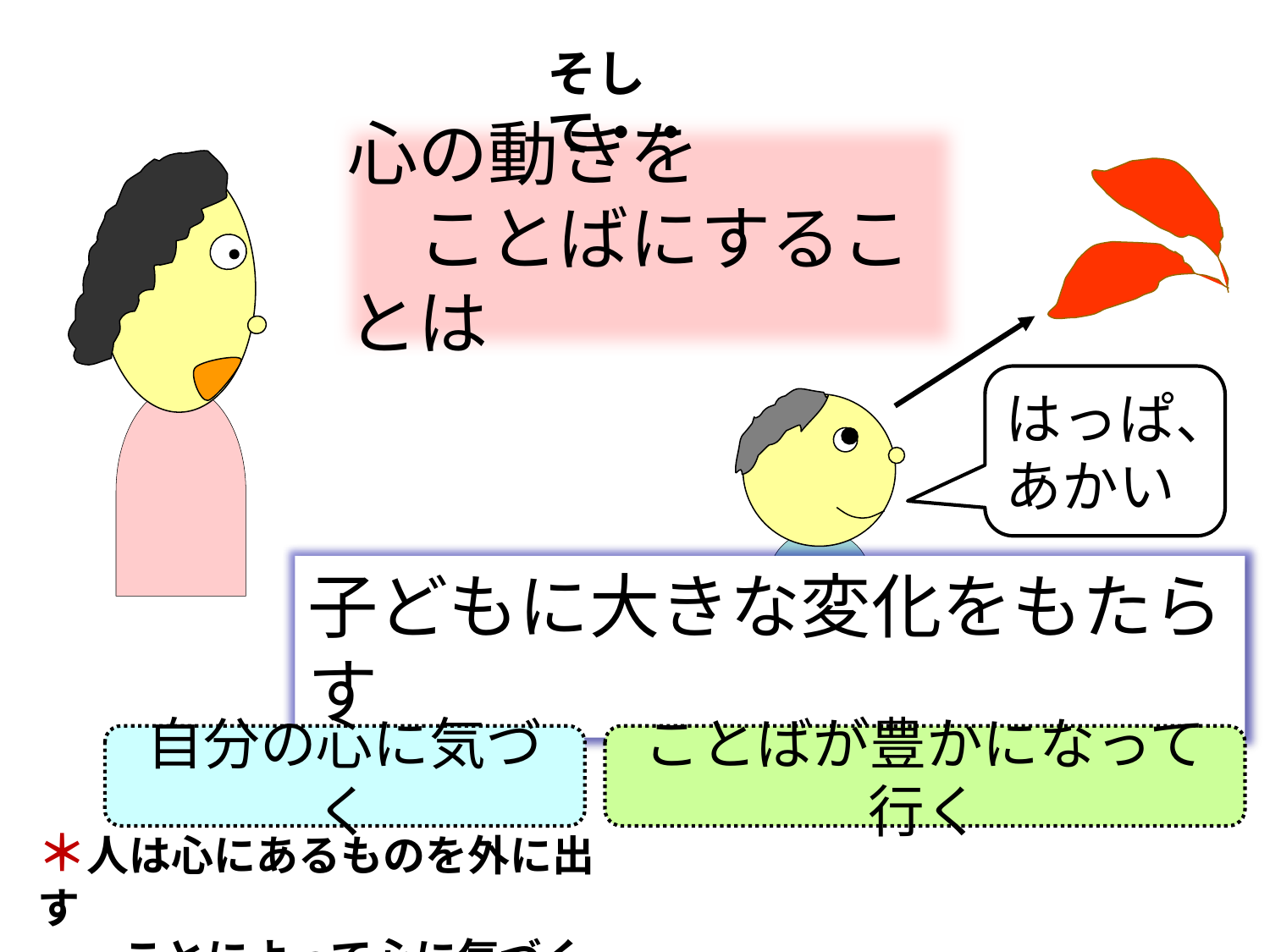

そして・・
心の動きを
　ことばにすることは

はっぱ、
あかい

子どもに大きな変化をもたらす
自分の心に気づく
ことばが豊かになって行く
＊人は心にあるものを外に出す
　　ことによって心に気づく（外化）